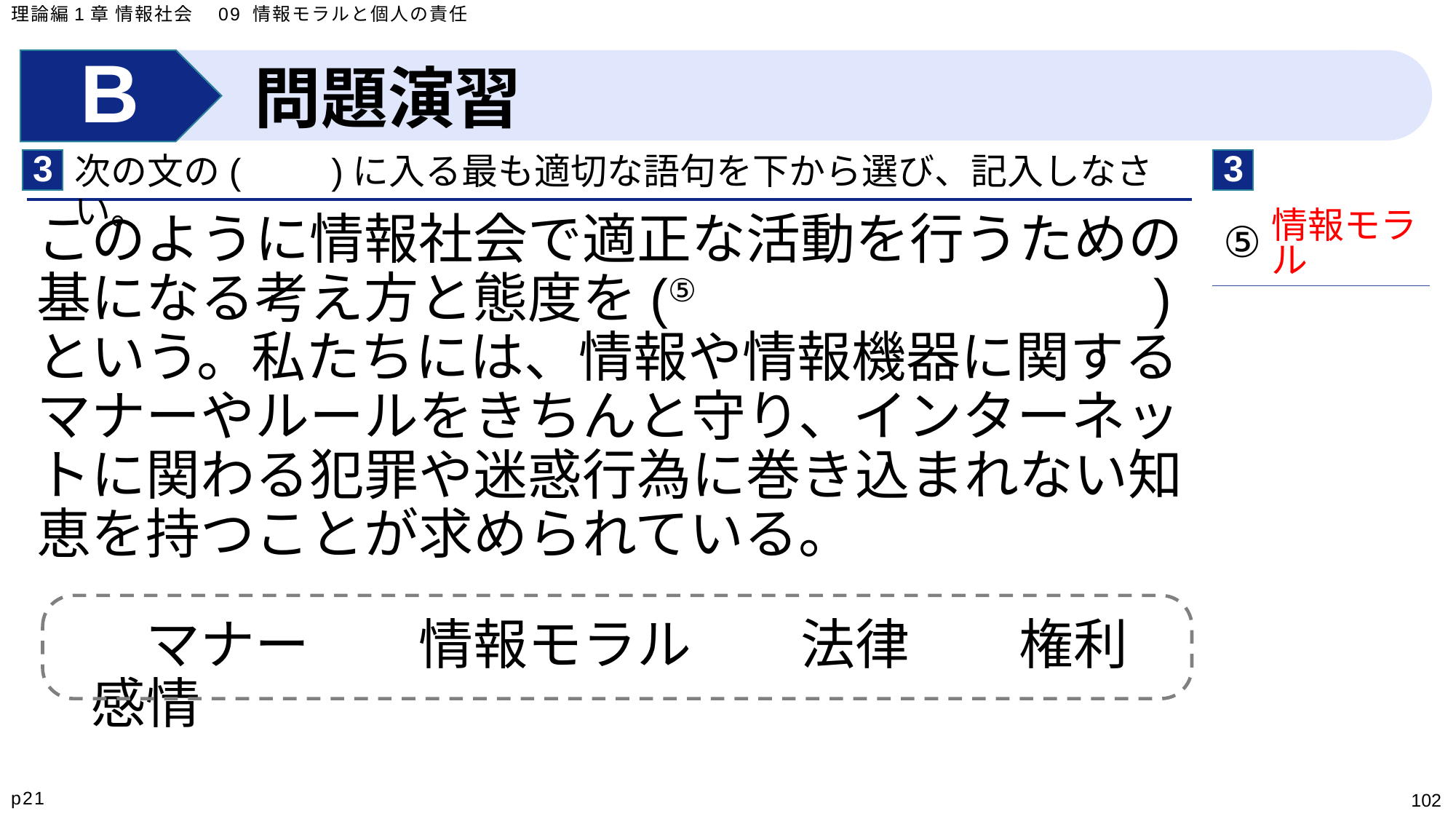

理論編1章 情報社会　09 情報モラルと個人の責任
問題演習
3
3
次の文の(　　)に入る最も適切な語句を下から選び、記入しなさい。
| ⑤ |
| --- |
このように情報社会で適正な活動を行うための基になる考え方と態度を(⑤　　　　　　　　)という。私たちには、情報や情報機器に関するマナーやルールをきちんと守り、インターネットに関わる犯罪や迷惑行為に巻き込まれない知恵を持つことが求められている。
　　マナー　　情報モラル　　法律　　権利　　感情
情報モラ
ル

p21
102